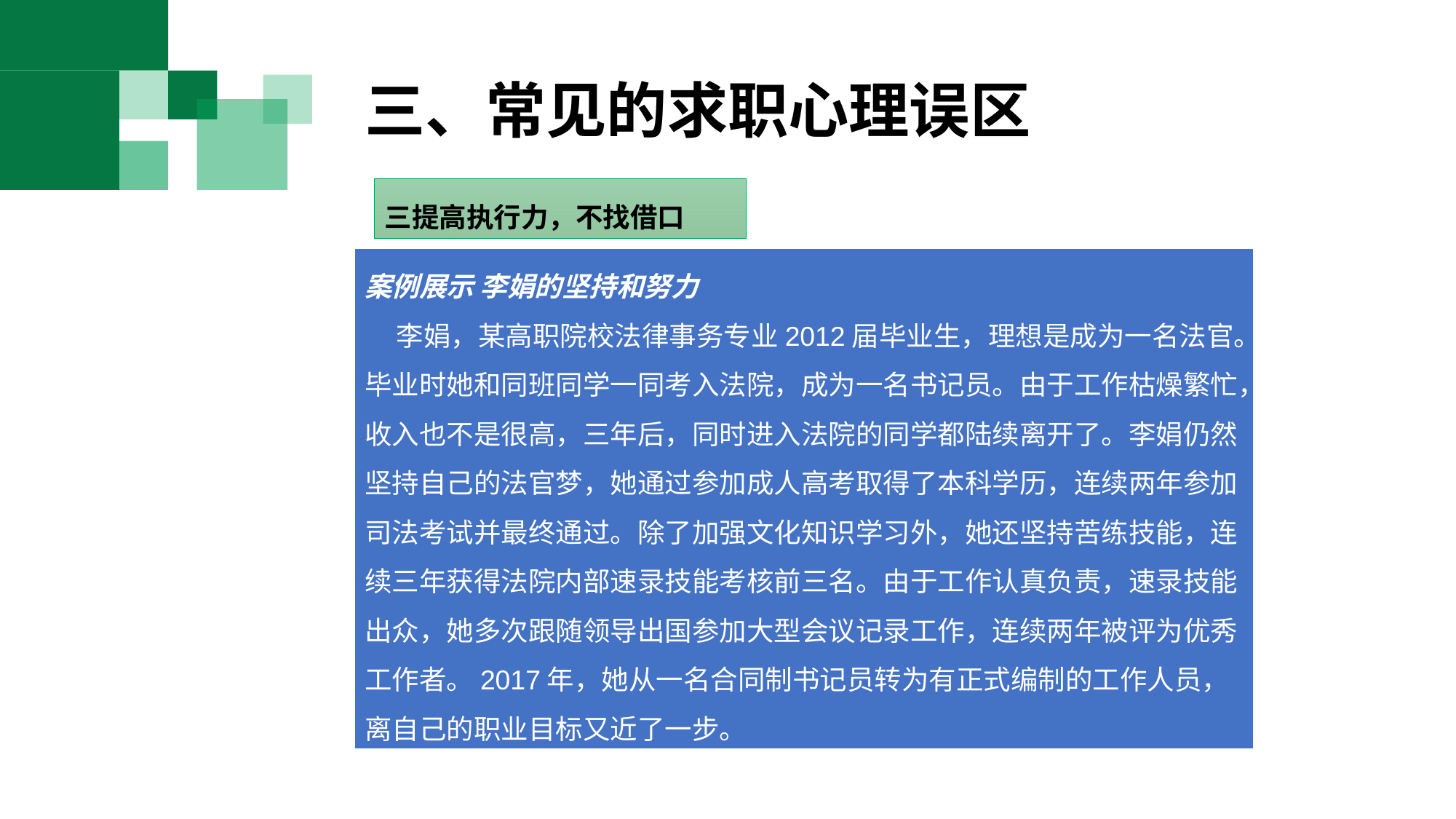

三、常见的求职心理误区

三提高执行力，不找借口
案例展示 李娟的坚持和努力
李娟，某高职院校法律事务专业2012届毕业生，理想是成为一名法官。毕业时她和同班同学一同考入法院，成为一名书记员。由于工作枯燥繁忙，收入也不是很高，三年后，同时进入法院的同学都陆续离开了。李娟仍然坚持自己的法官梦，她通过参加成人高考取得了本科学历，连续两年参加司法考试并最终通过。除了加强文化知识学习外，她还坚持苦练技能，连续三年获得法院内部速录技能考核前三名。由于工作认真负责，速录技能出众，她多次跟随领导出国参加大型会议记录工作，连续两年被评为优秀工作者。2017年，她从一名合同制书记员转为有正式编制的工作人员，离自己的职业目标又近了一步。